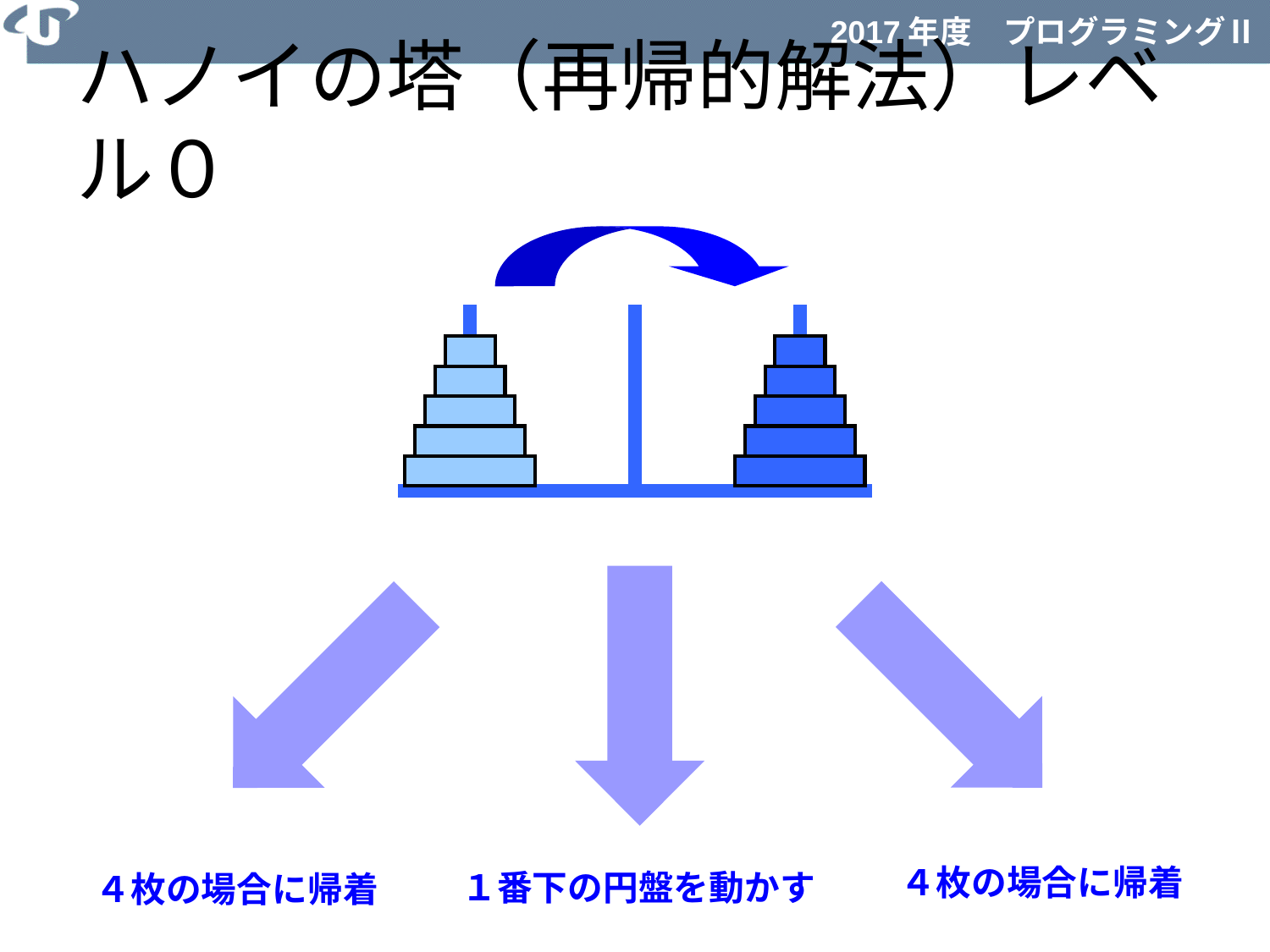

# ハノイの塔（再帰的解法）レベル０

４枚の場合に帰着
１番下の円盤を動かす
４枚の場合に帰着